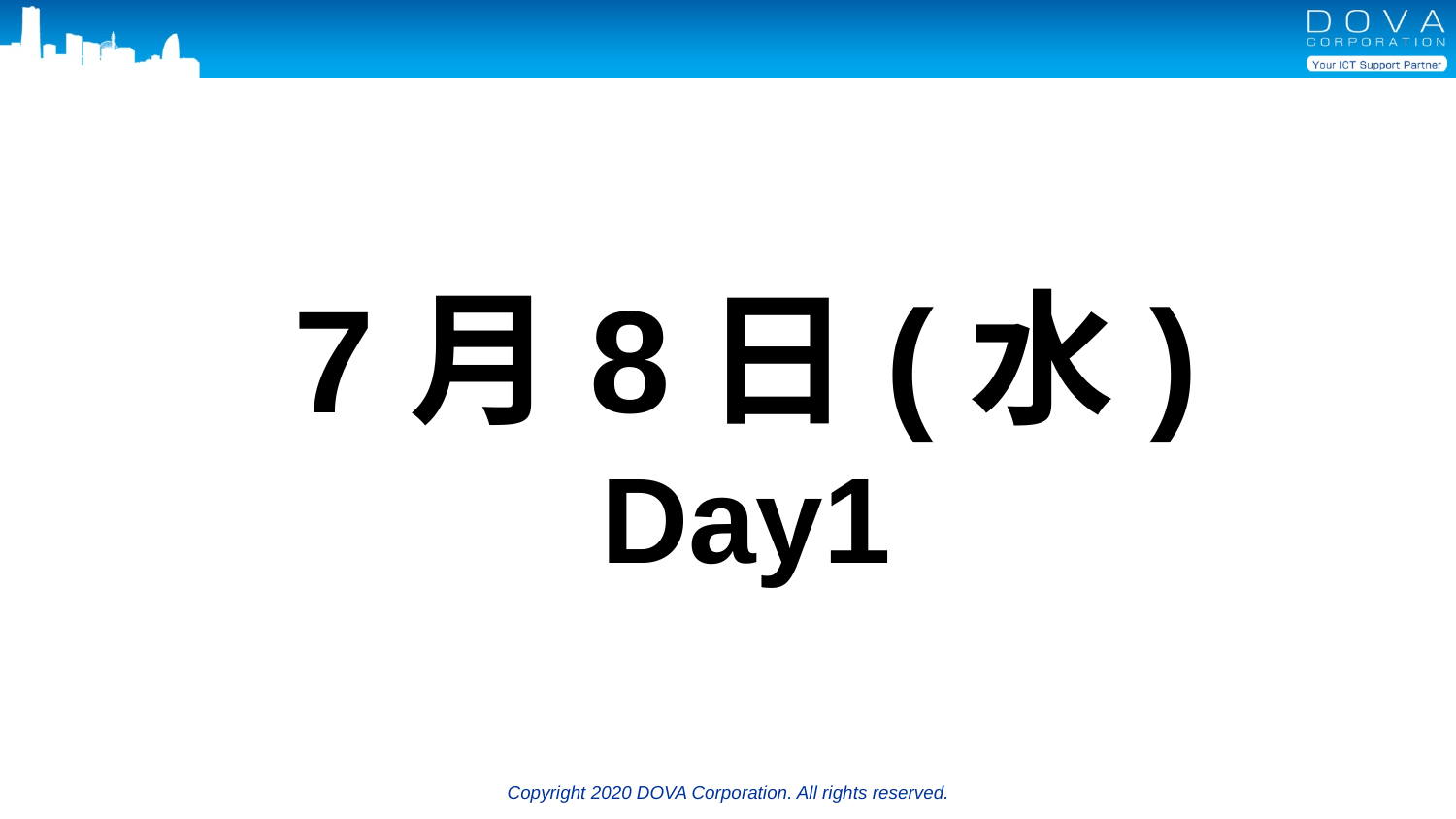

#
7月8日(水)
Day1
Copyright 2020 DOVA Corporation. All rights reserved.